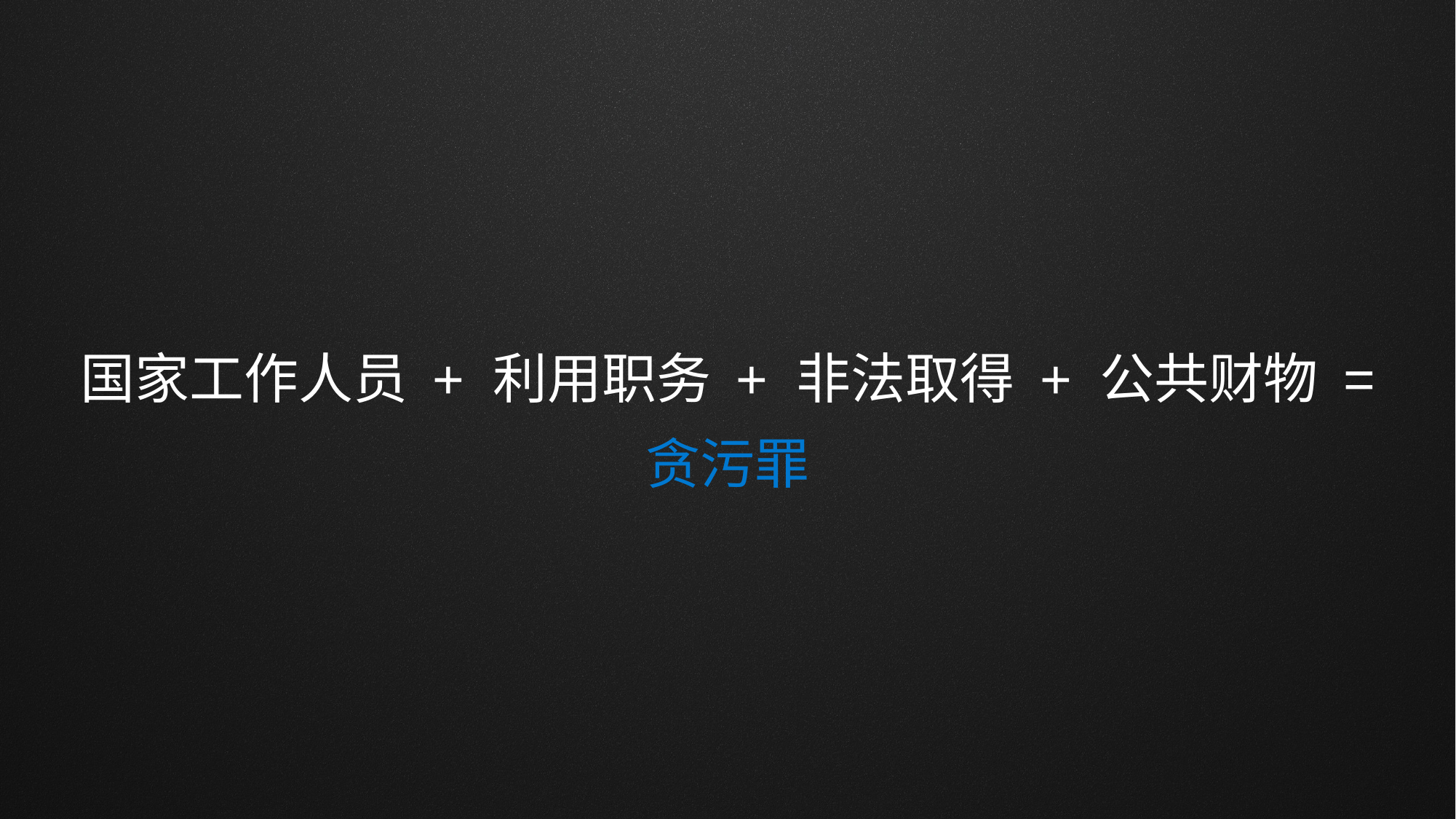

国家工作人员 + 利用职务 + 非法取得 + 公共财物 = 贪污罪